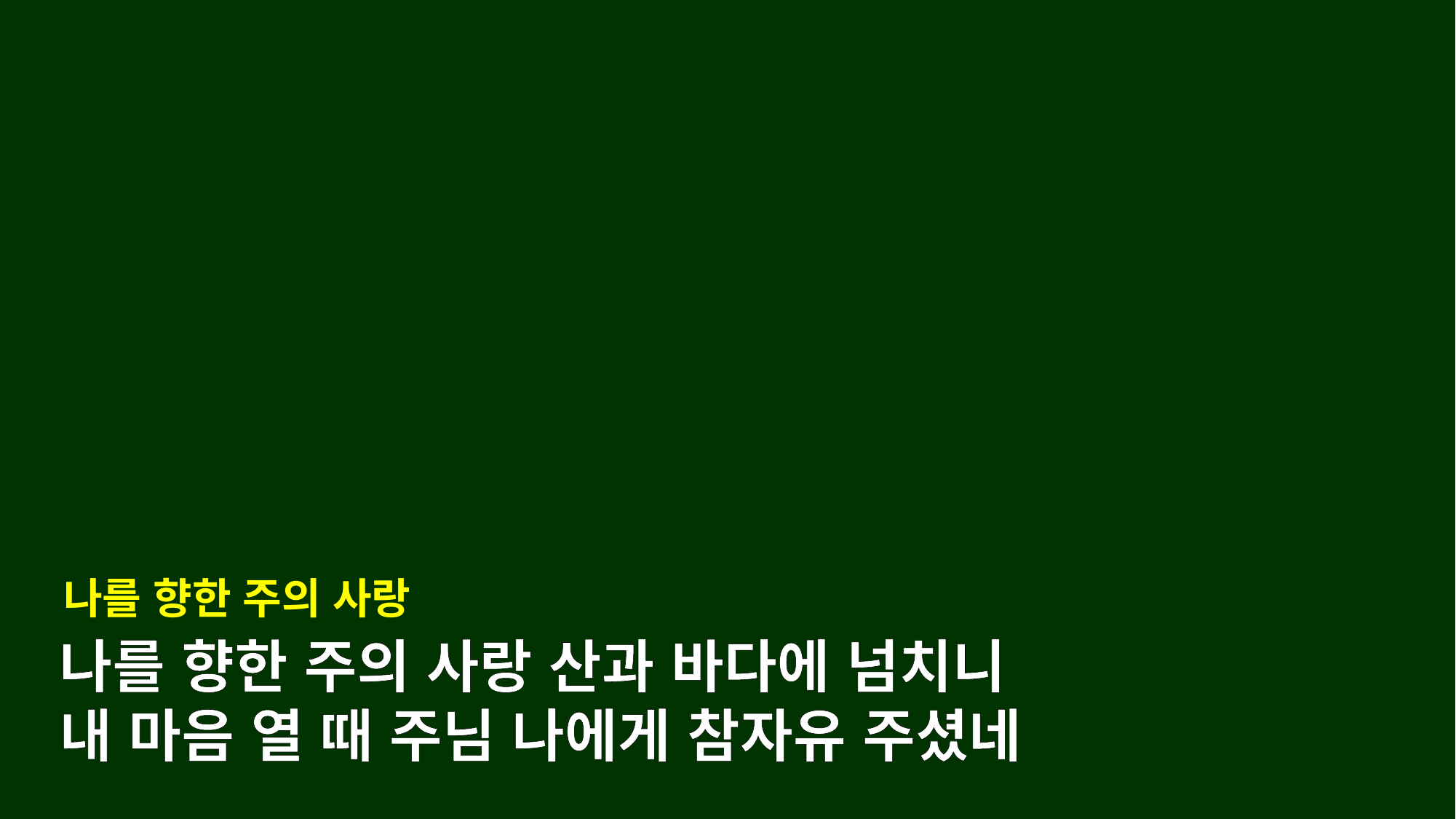

나를 향한 주의 사랑
나를 향한 주의 사랑 산과 바다에 넘치니
내 마음 열 때 주님 나에게 참자유 주셨네